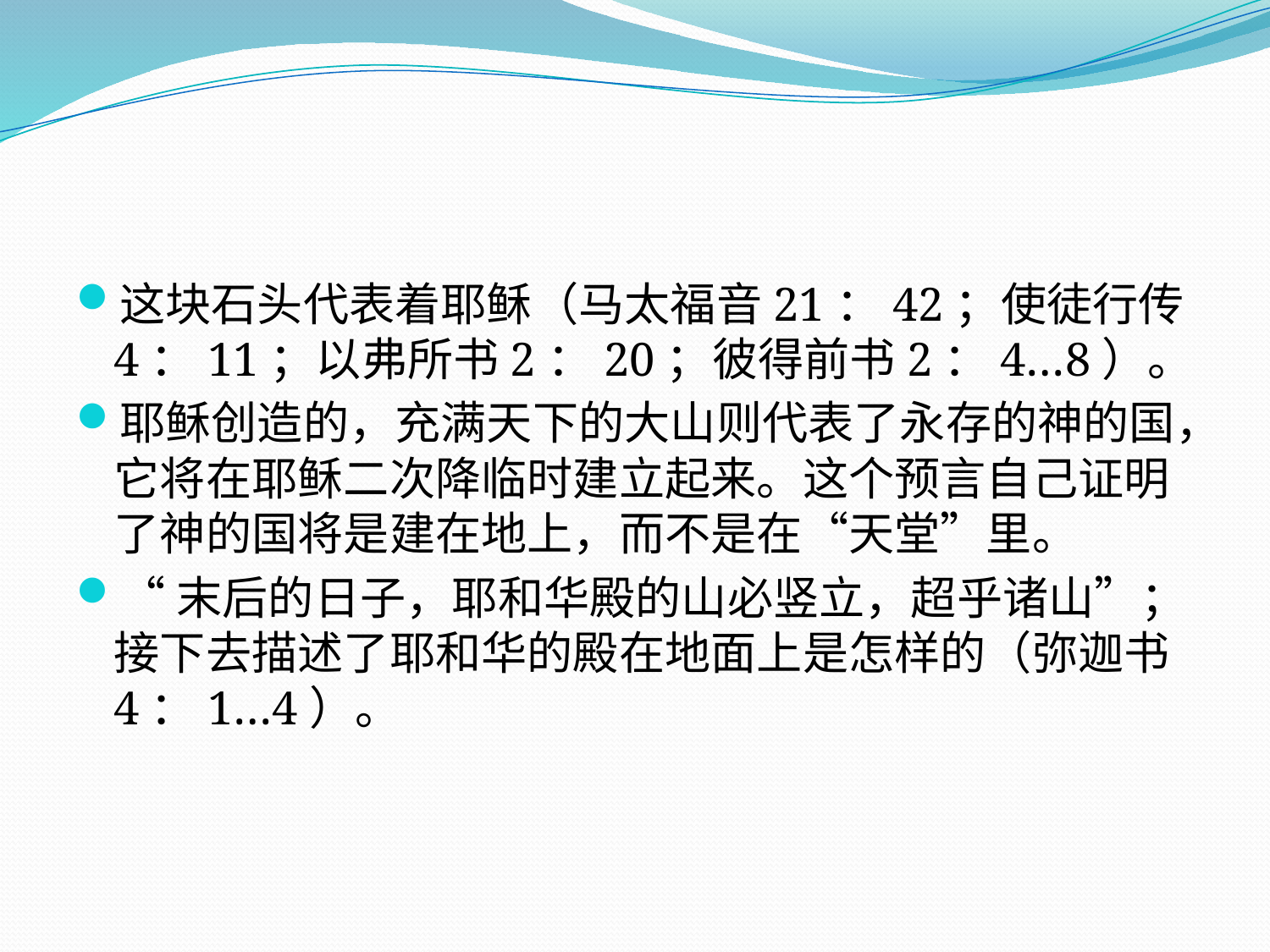

#
这块石头代表着耶稣（马太福音21：42；使徒行传4：11；以弗所书2：20；彼得前书2：4…8）。
耶稣创造的，充满天下的大山则代表了永存的神的国，它将在耶稣二次降临时建立起来。这个预言自己证明了神的国将是建在地上，而不是在“天堂”里。
“末后的日子，耶和华殿的山必竖立，超乎诸山”；接下去描述了耶和华的殿在地面上是怎样的（弥迦书4：1…4）。